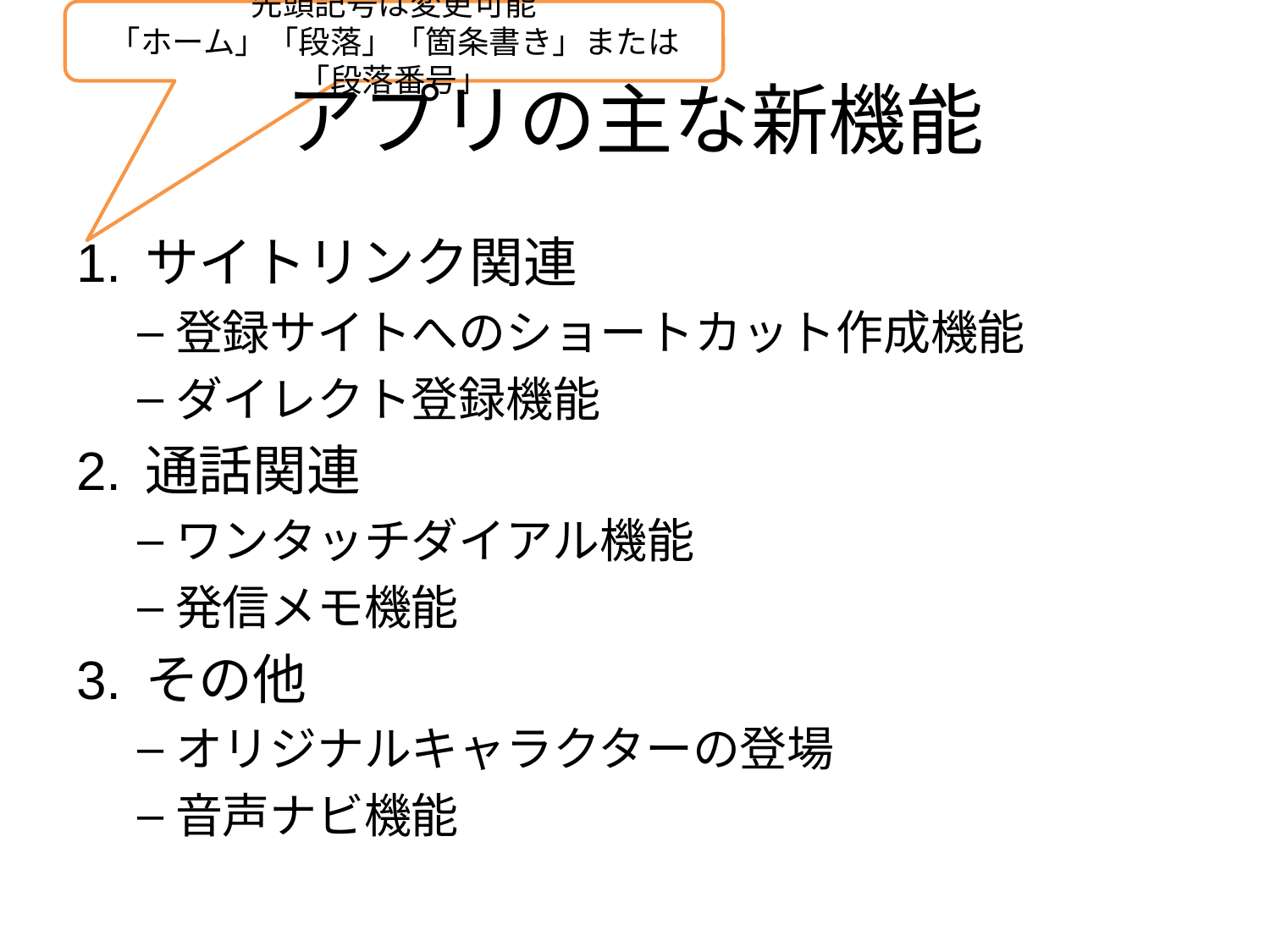

先頭記号は変更可能
「ホーム」「段落」「箇条書き」または「段落番号」
# アプリの主な新機能
サイトリンク関連
登録サイトへのショートカット作成機能
ダイレクト登録機能
通話関連
ワンタッチダイアル機能
発信メモ機能
その他
オリジナルキャラクターの登場
音声ナビ機能